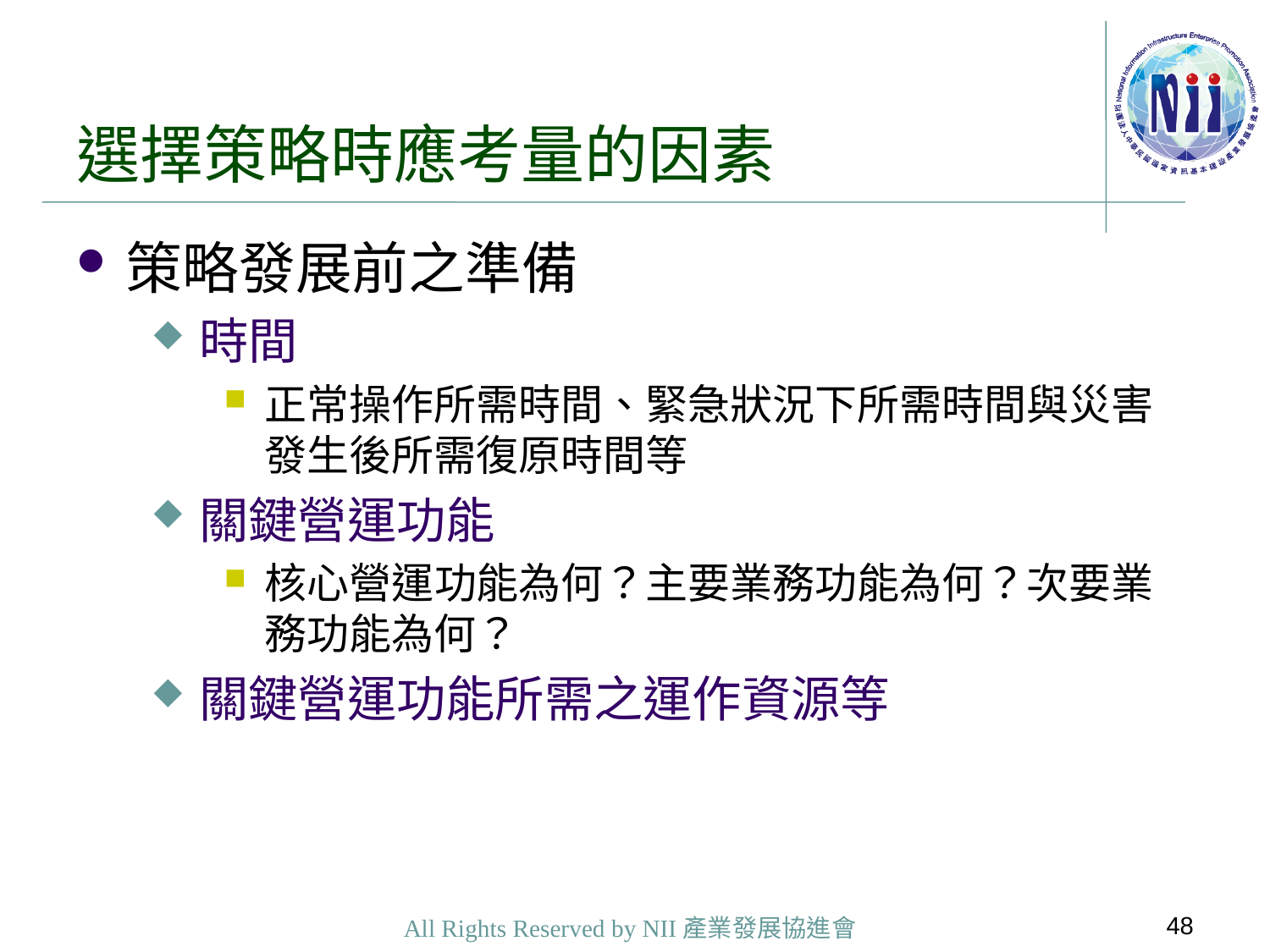

# 選擇策略時應考量的因素
策略發展前之準備
時間
正常操作所需時間、緊急狀況下所需時間與災害發生後所需復原時間等
關鍵營運功能
核心營運功能為何？主要業務功能為何？次要業務功能為何？
關鍵營運功能所需之運作資源等

48
All Rights Reserved by NII產業發展協進會